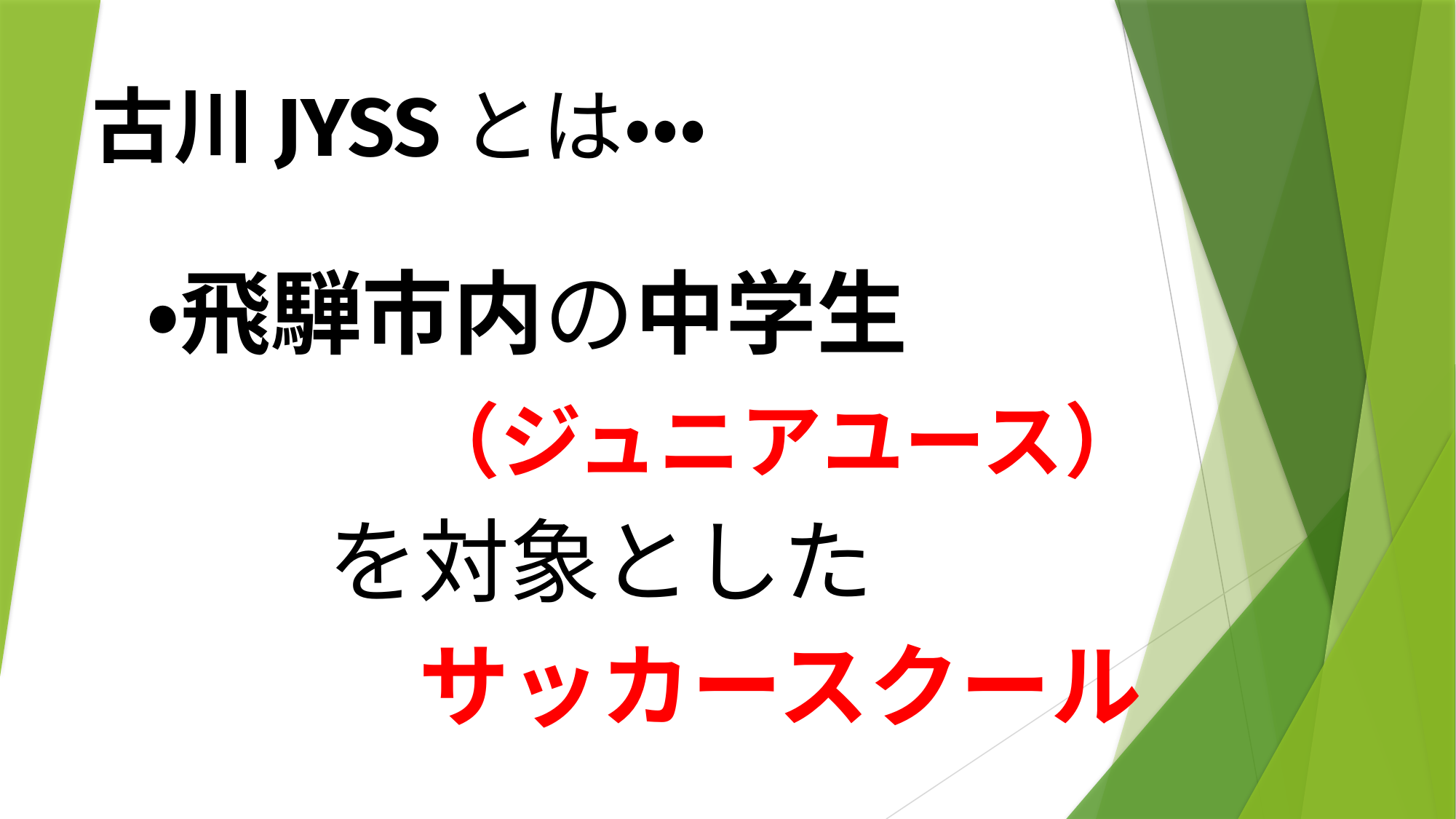

# 古川JYSSとは・・・
・飛騨市内の中学生
　　　（ジュニアユース）
　　を対象とした
　　　サッカースクール